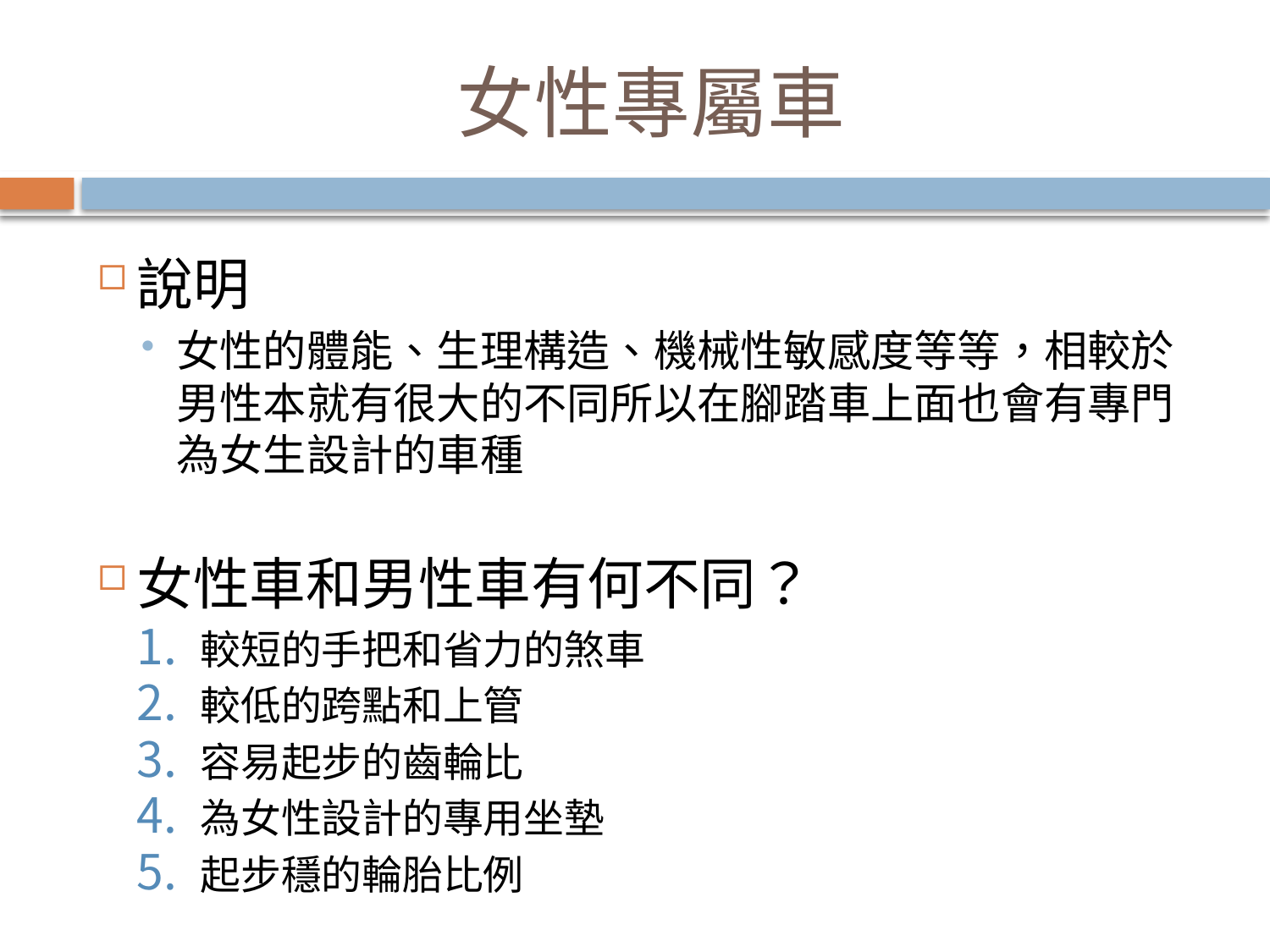

# 女性專屬車
說明
女性的體能、生理構造、機械性敏感度等等，相較於男性本就有很大的不同所以在腳踏車上面也會有專門為女生設計的車種

女性車和男性車有何不同？
較短的手把和省力的煞車
較低的跨點和上管
容易起步的齒輪比
為女性設計的專用坐墊
起步穩的輪胎比例